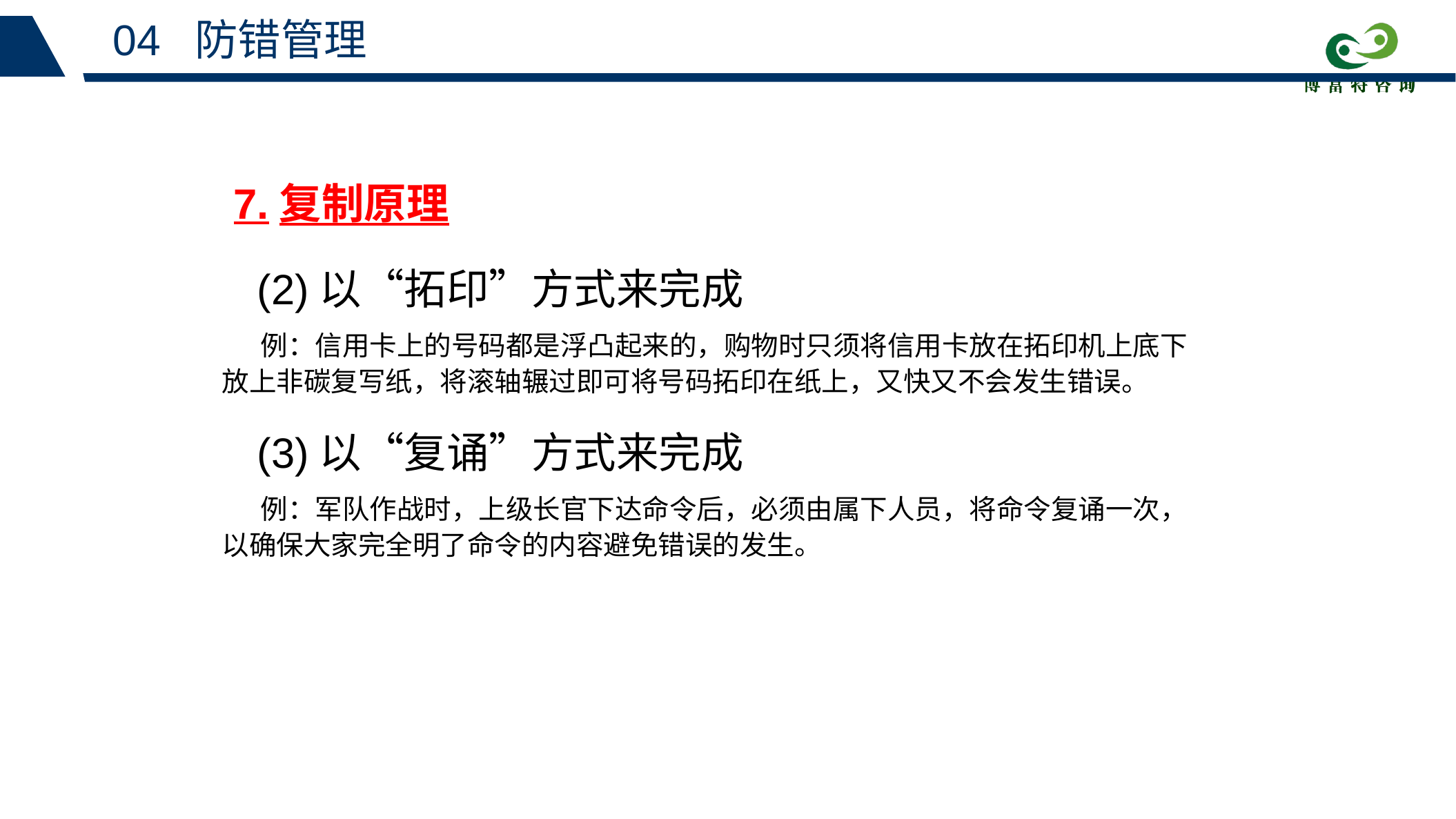

04  防错管理

 7.复制原理

   (2)以“拓印”方式来完成
   例：信用卡上的号码都是浮凸起来的，购物时只须将信用卡放在拓印机上底下放上非碳复写纸，将滚轴辗过即可将号码拓印在纸上，又快又不会发生错误。

   (3)以“复诵”方式来完成
   例：军队作战时，上级长官下达命令后，必须由属下人员，将命令复诵一次，以确保大家完全明了命令的内容避免错误的发生。